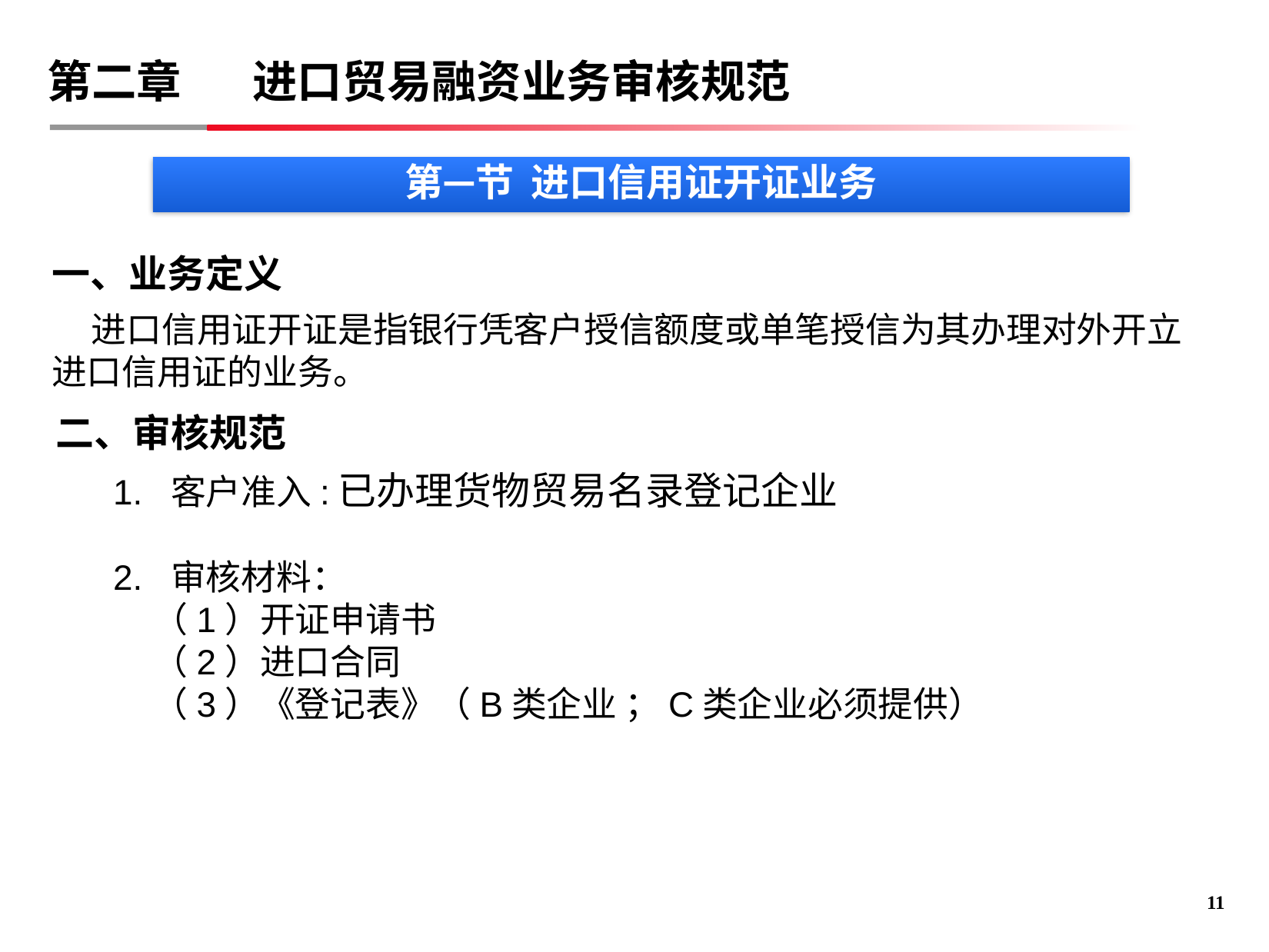

# 第二章       进口贸易融资业务审核规范
第一节  进口信用证开证业务
一、业务定义

    进口信用证开证是指银行凭客户授信额度或单笔授信为其办理对外开立进口信用证的业务。
二、审核规范

客户准入:已办理货物贸易名录登记企业

审核材料：
    （1）开证申请书
    （2）进口合同
    （3）《登记表》（B类企业 ；C类企业必须提供）
11